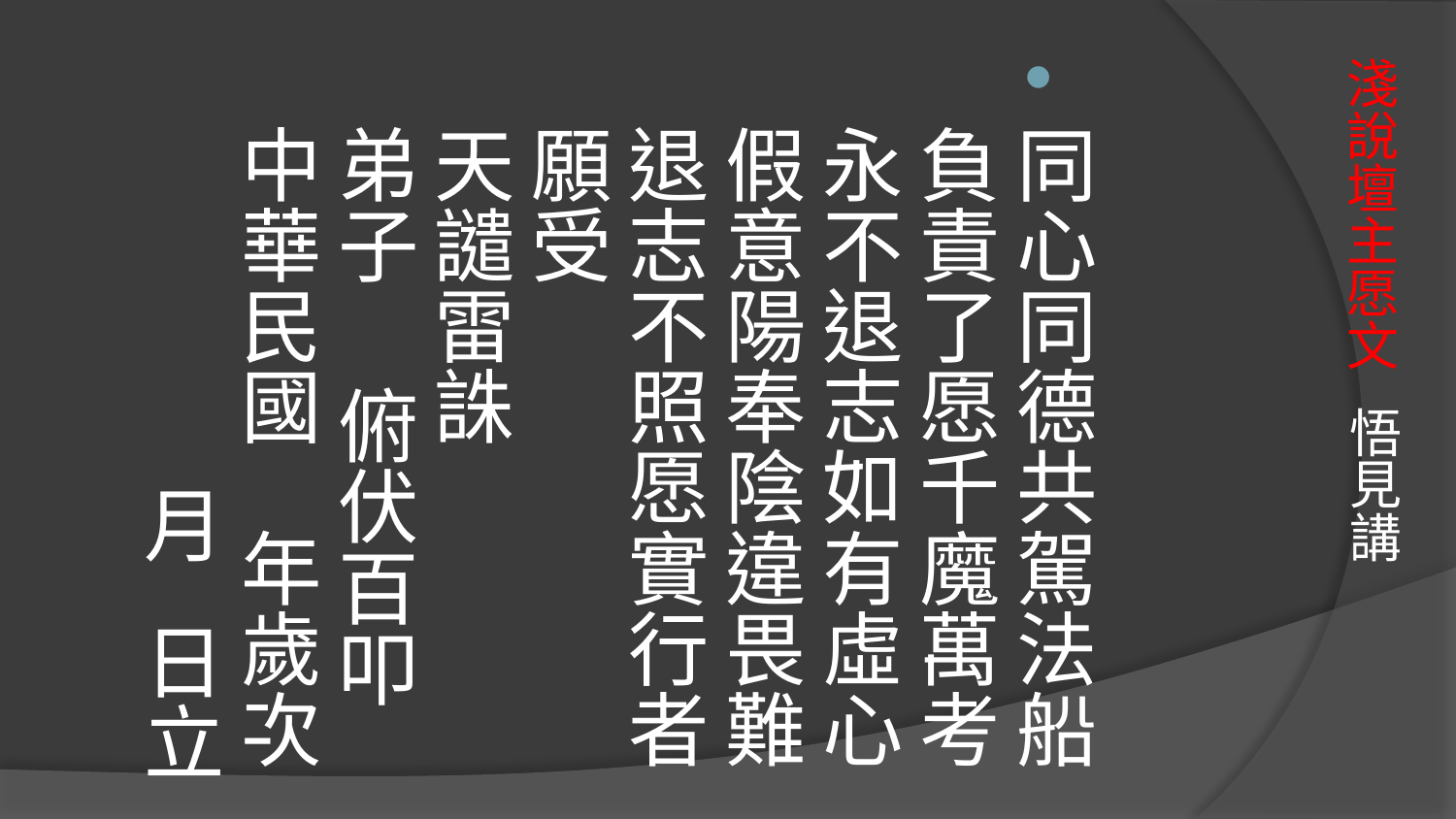

同心同德共駕法船負責了愿千魔萬考永不退志如有虛心假意陽奉陰違畏難退志不照愿實行者願受
天譴雷誅
弟子　 俯伏百叩
中華民國　年歲次　　　　  月   日立
# 淺說壇主愿文   悟見講